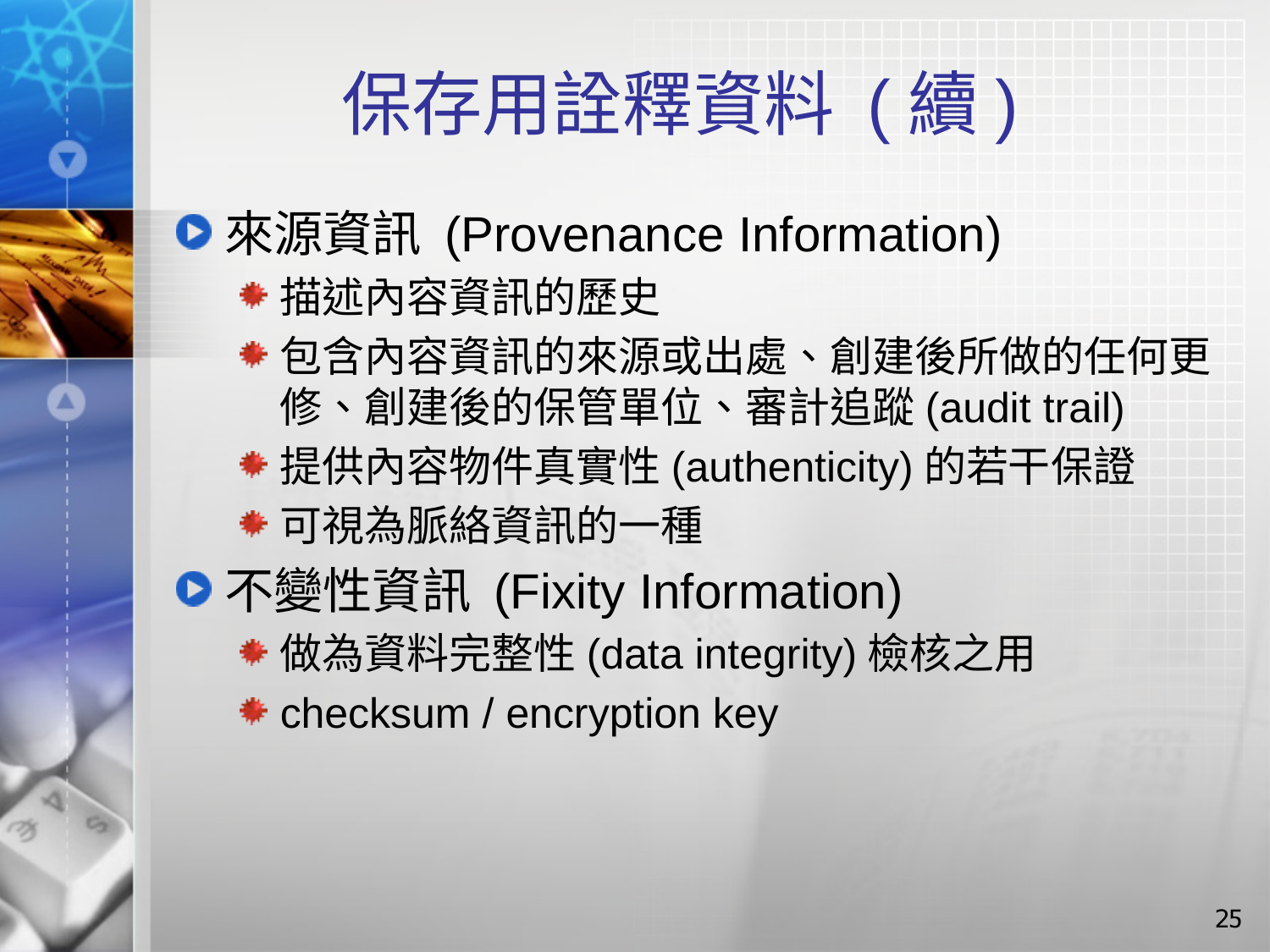

# 保存用詮釋資料 (續)
來源資訊 (Provenance Information)
描述內容資訊的歷史
包含內容資訊的來源或出處、創建後所做的任何更修、創建後的保管單位、審計追蹤(audit trail)
提供內容物件真實性(authenticity)的若干保證
可視為脈絡資訊的一種
不變性資訊 (Fixity Information)
做為資料完整性(data integrity)檢核之用
checksum / encryption key

25